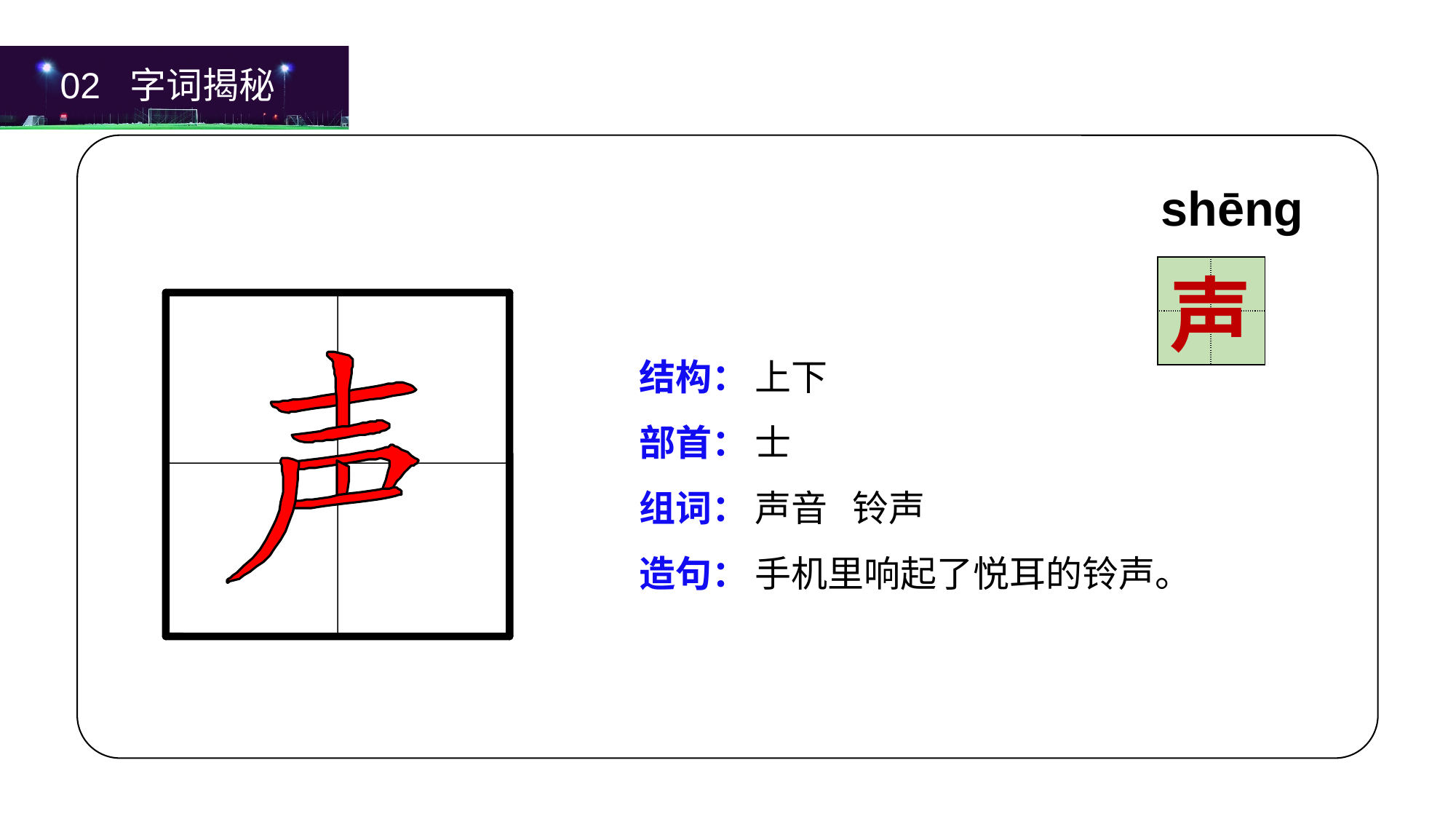

02  字词揭秘

shēng
|  |  |
| --- | --- |
|  |  |
声

结构：
部首：
组词：
造句：

上下
士
声音   铃声
手机里响起了悦耳的铃声。